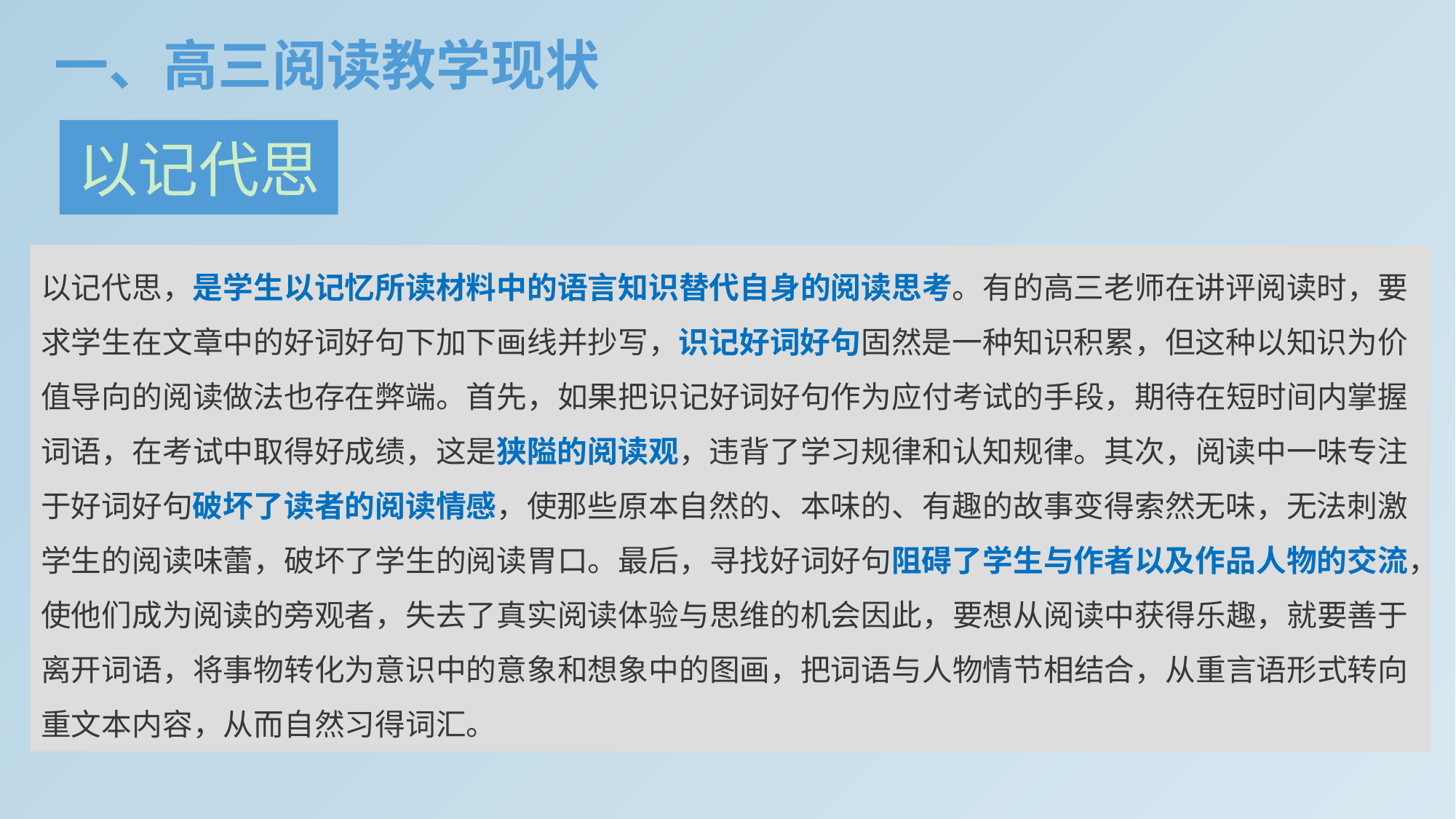

一、高三阅读教学现状
以记代思

以记代思，是学生以记忆所读材料中的语言知识替代自身的阅读思考。有的高三老师在讲评阅读时，要求学生在文章中的好词好句下加下画线并抄写，识记好词好句固然是一种知识积累，但这种以知识为价值导向的阅读做法也存在弊端。首先，如果把识记好词好句作为应付考试的手段，期待在短时间内掌握词语，在考试中取得好成绩，这是狭隘的阅读观，违背了学习规律和认知规律。其次，阅读中一味专注于好词好句破坏了读者的阅读情感，使那些原本自然的、本味的、有趣的故事变得索然无味，无法刺激学生的阅读味蕾，破坏了学生的阅读胃口。最后，寻找好词好句阻碍了学生与作者以及作品人物的交流，使他们成为阅读的旁观者，失去了真实阅读体验与思维的机会因此，要想从阅读中获得乐趣，就要善于离开词语，将事物转化为意识中的意象和想象中的图画，把词语与人物情节相结合，从重言语形式转向重文本内容，从而自然习得词汇。